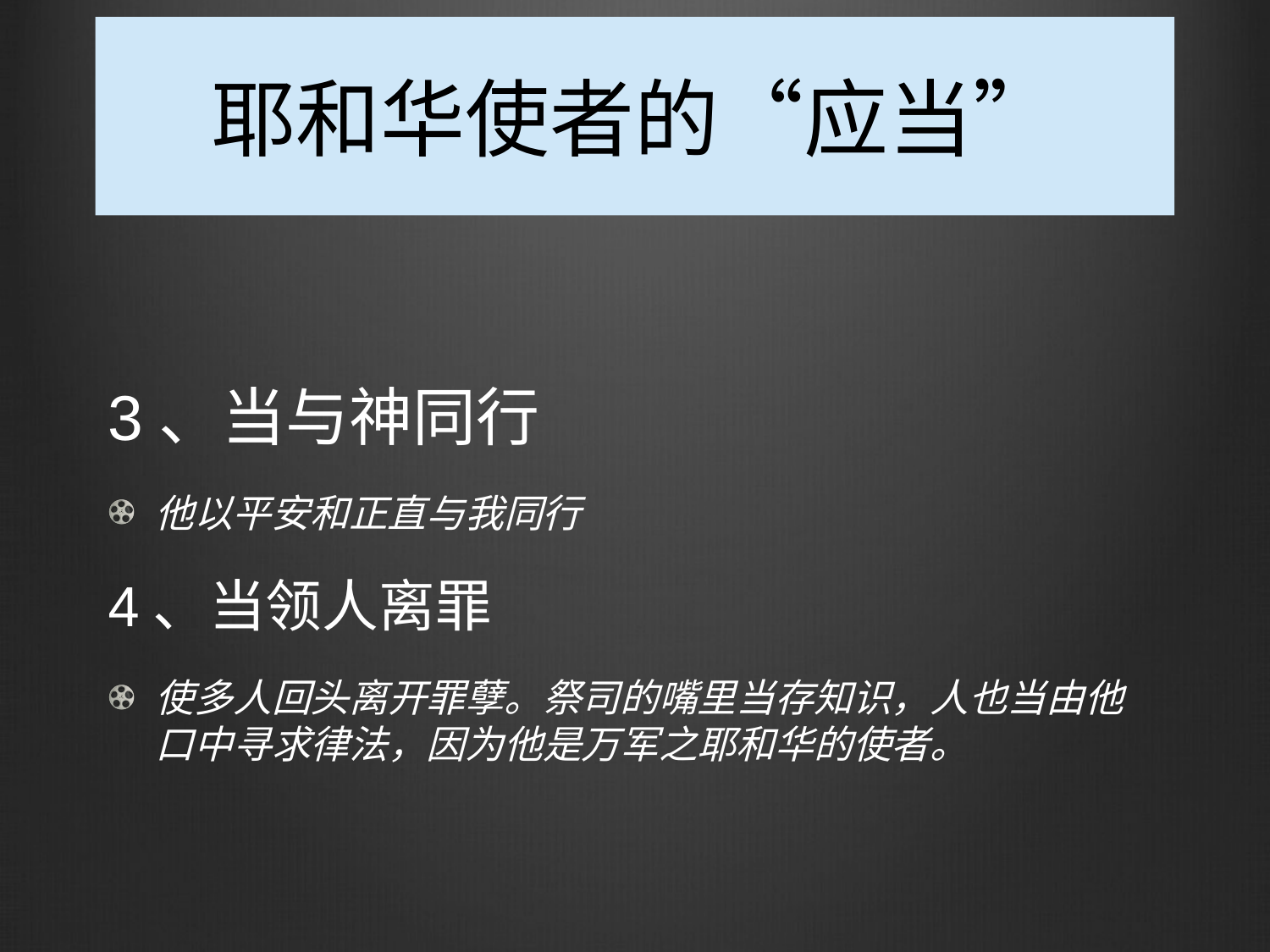

# 耶和华使者的“应当”

3、当与神同行
他以平安和正直与我同行
4、当领人离罪
使多人回头离开罪孽。祭司的嘴里当存知识，人也当由他口中寻求律法，因为他是万军之耶和华的使者。